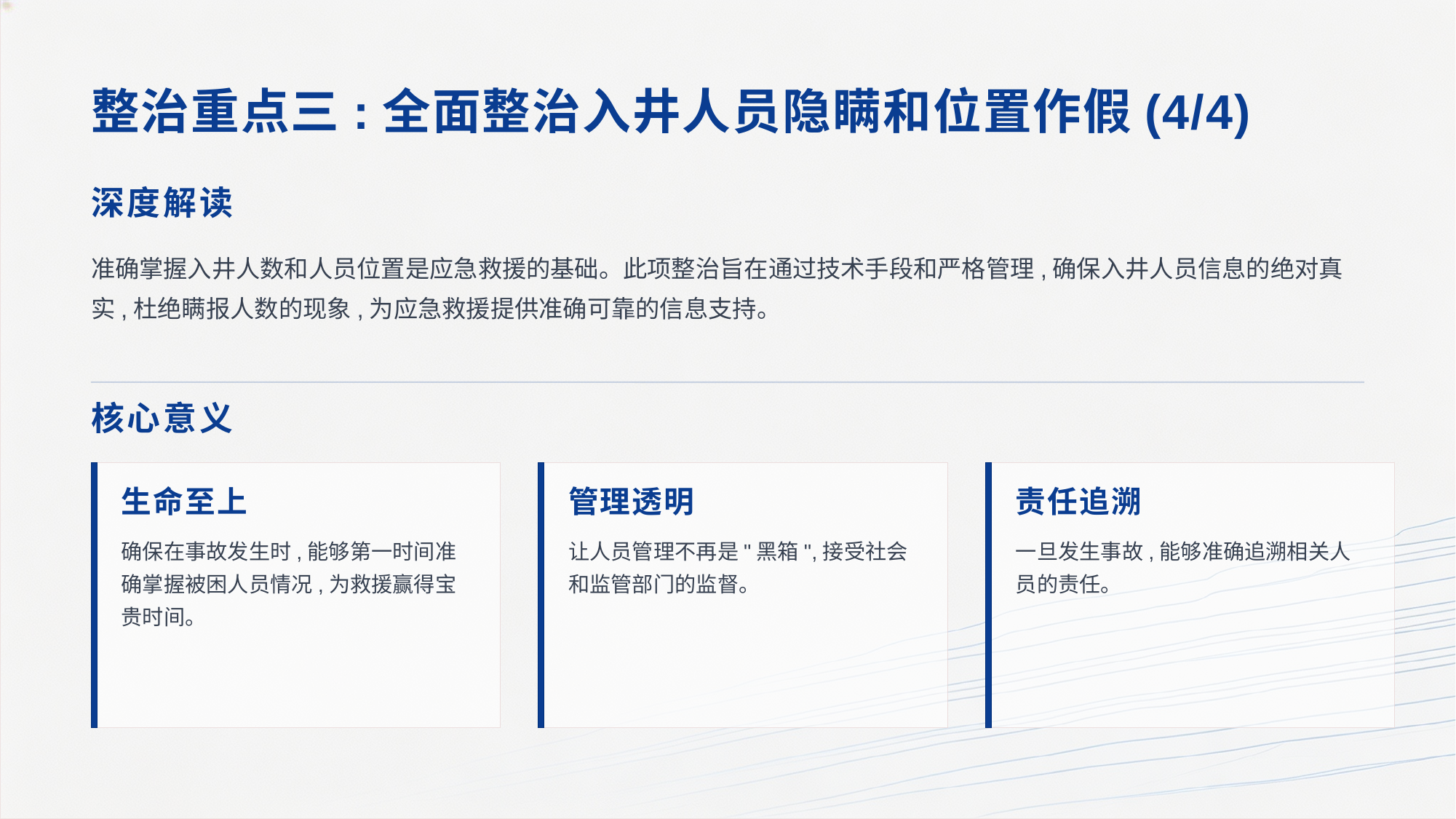

整治重点三:全面整治入井人员隐瞒和位置作假(4/4)
深度解读
准确掌握入井人数和人员位置是应急救援的基础。此项整治旨在通过技术手段和严格管理,确保入井人员信息的绝对真实,杜绝瞒报人数的现象,为应急救援提供准确可靠的信息支持。
核心意义

生命至上
管理透明
责任追溯
确保在事故发生时,能够第一时间准确掌握被困人员情况,为救援赢得宝贵时间。
让人员管理不再是"黑箱",接受社会和监管部门的监督。
一旦发生事故,能够准确追溯相关人员的责任。